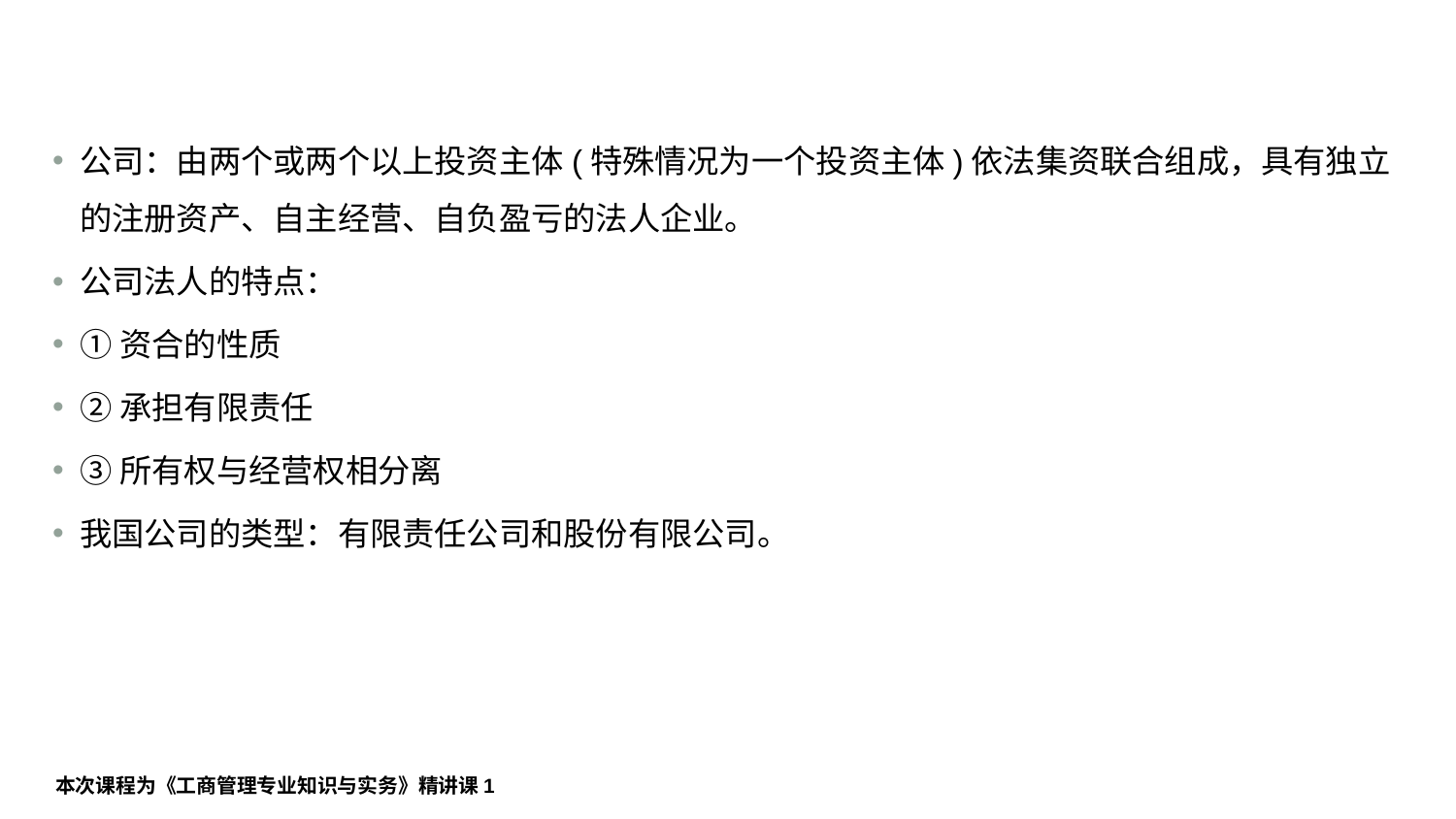

#
公司：由两个或两个以上投资主体(特殊情况为一个投资主体)依法集资联合组成，具有独立的注册资产、自主经营、自负盈亏的法人企业。
公司法人的特点：
①资合的性质
②承担有限责任
③所有权与经营权相分离
我国公司的类型：有限责任公司和股份有限公司。